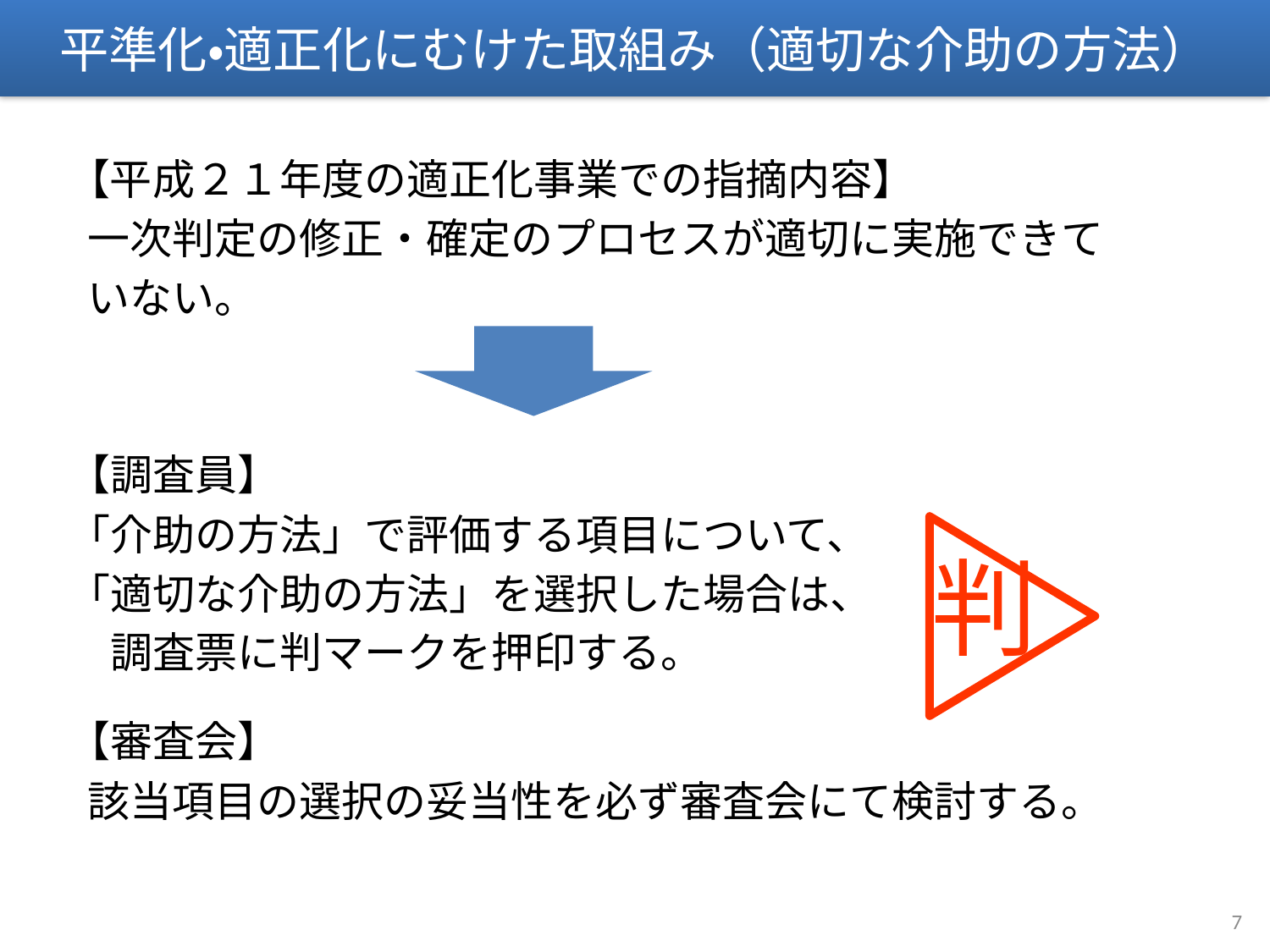

平準化・適正化にむけた取組み（適切な介助の方法）
【平成２１年度の適正化事業での指摘内容】
 一次判定の修正・確定のプロセスが適切に実施できて
 いない。

【調査員】
「介助の方法」で評価する項目について、
「適切な介助の方法」を選択した場合は、
　調査票に判マークを押印する。

【審査会】
 該当項目の選択の妥当性を必ず審査会にて検討する。

判
7